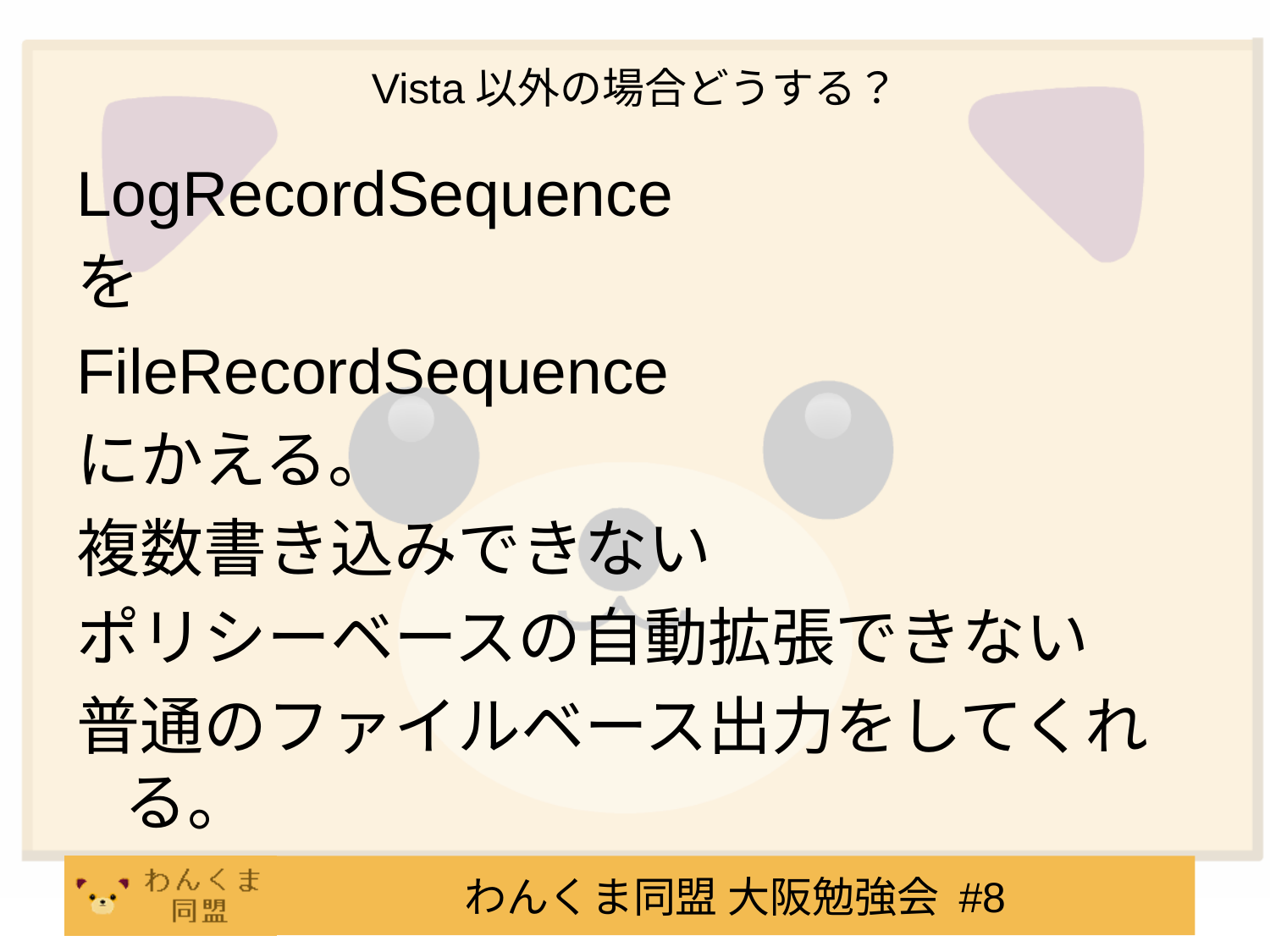

# Vista以外の場合どうする？
LogRecordSequence
を
FileRecordSequence
にかえる。
複数書き込みできない
ポリシーベースの自動拡張できない
普通のファイルベース出力をしてくれる。